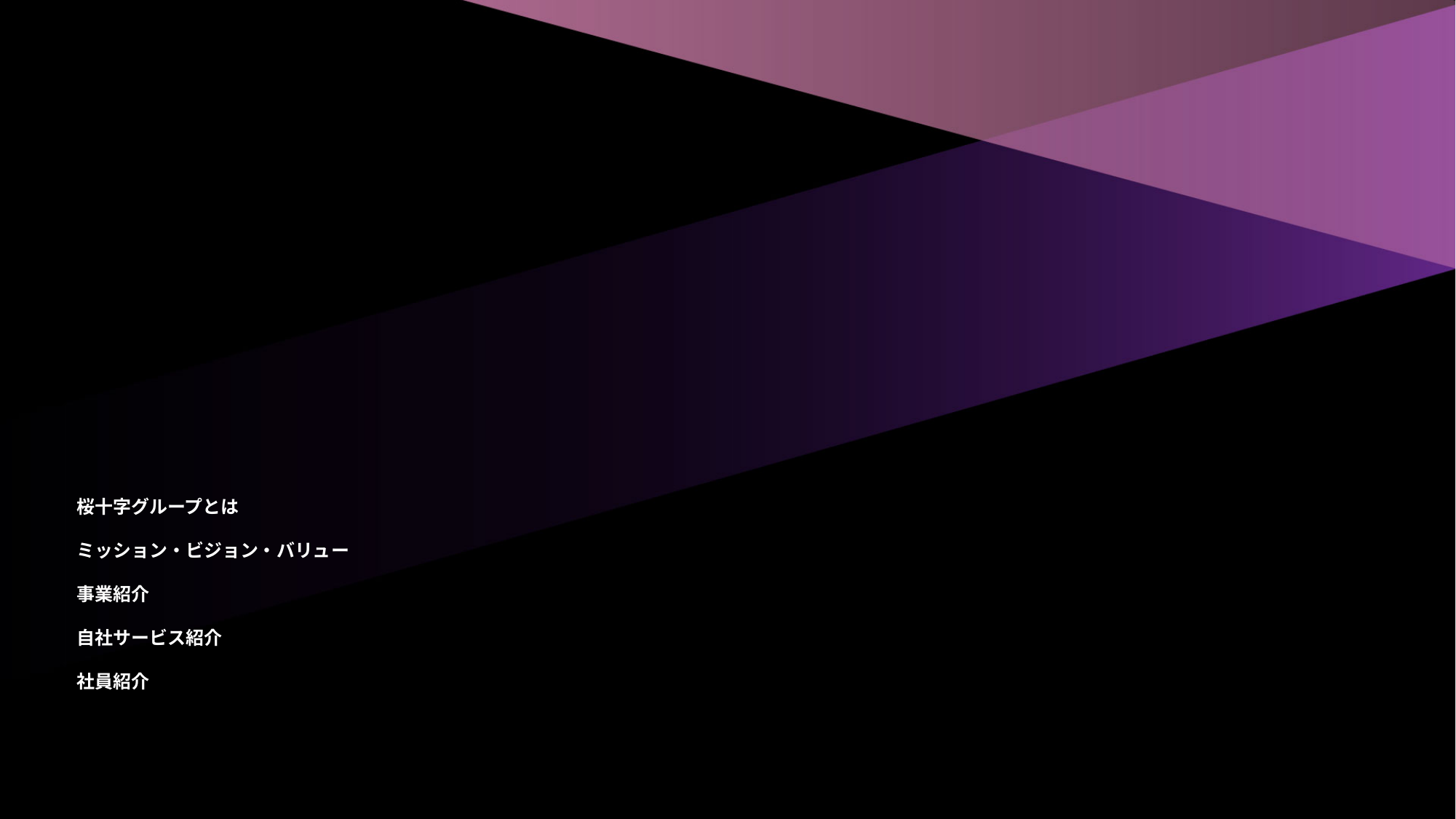

桜十字グループとは
ミッション・ビジョン・バリュー
事業紹介
自社サービス紹介
社員紹介